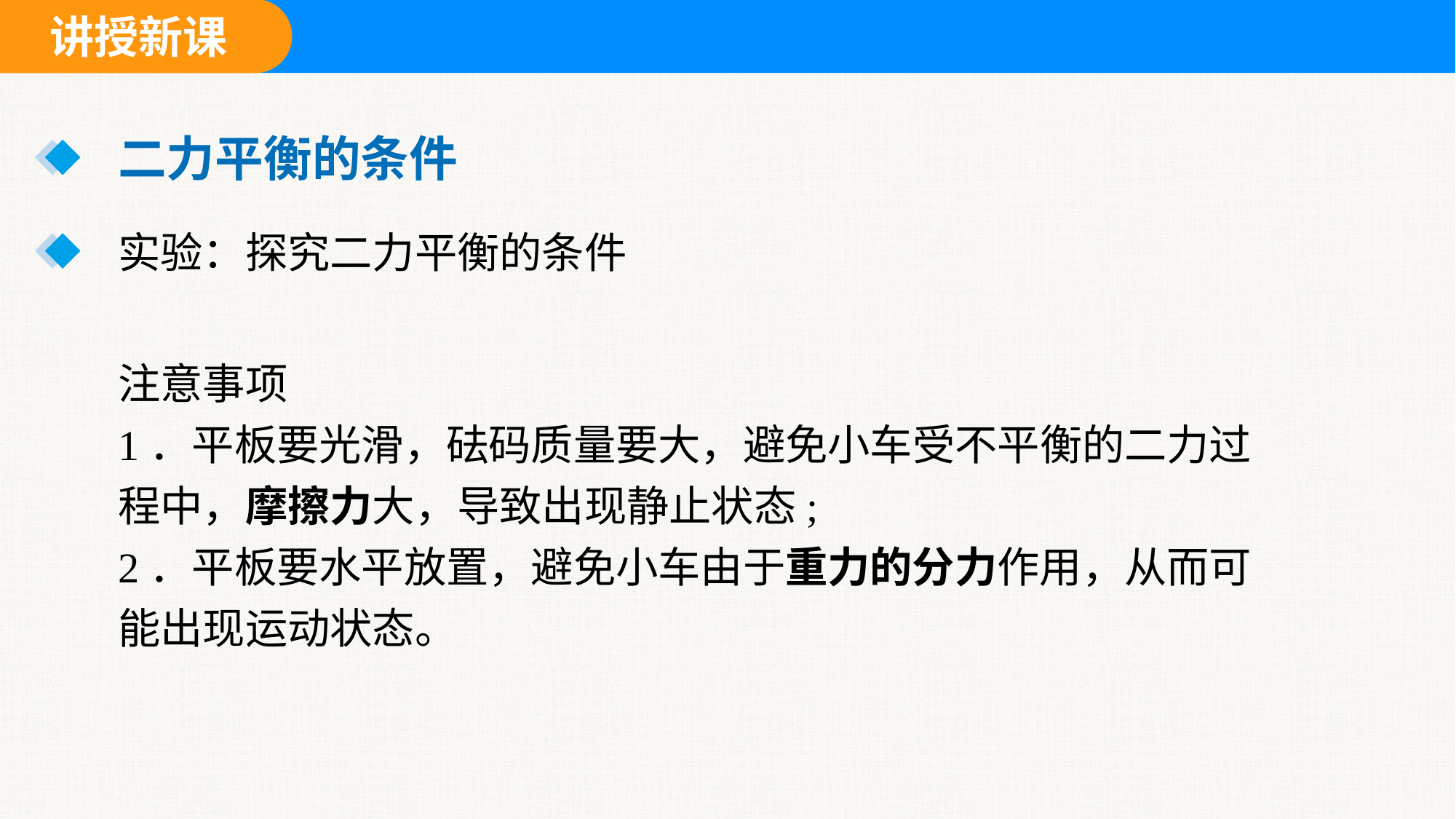

二力平衡的条件

实验：探究二力平衡的条件

注意事项
1．平板要光滑，砝码质量要大，避免小车受不平衡的二力过程中，摩擦力大，导致出现静止状态;
2．平板要水平放置，避免小车由于重力的分力作用，从而可能出现运动状态。